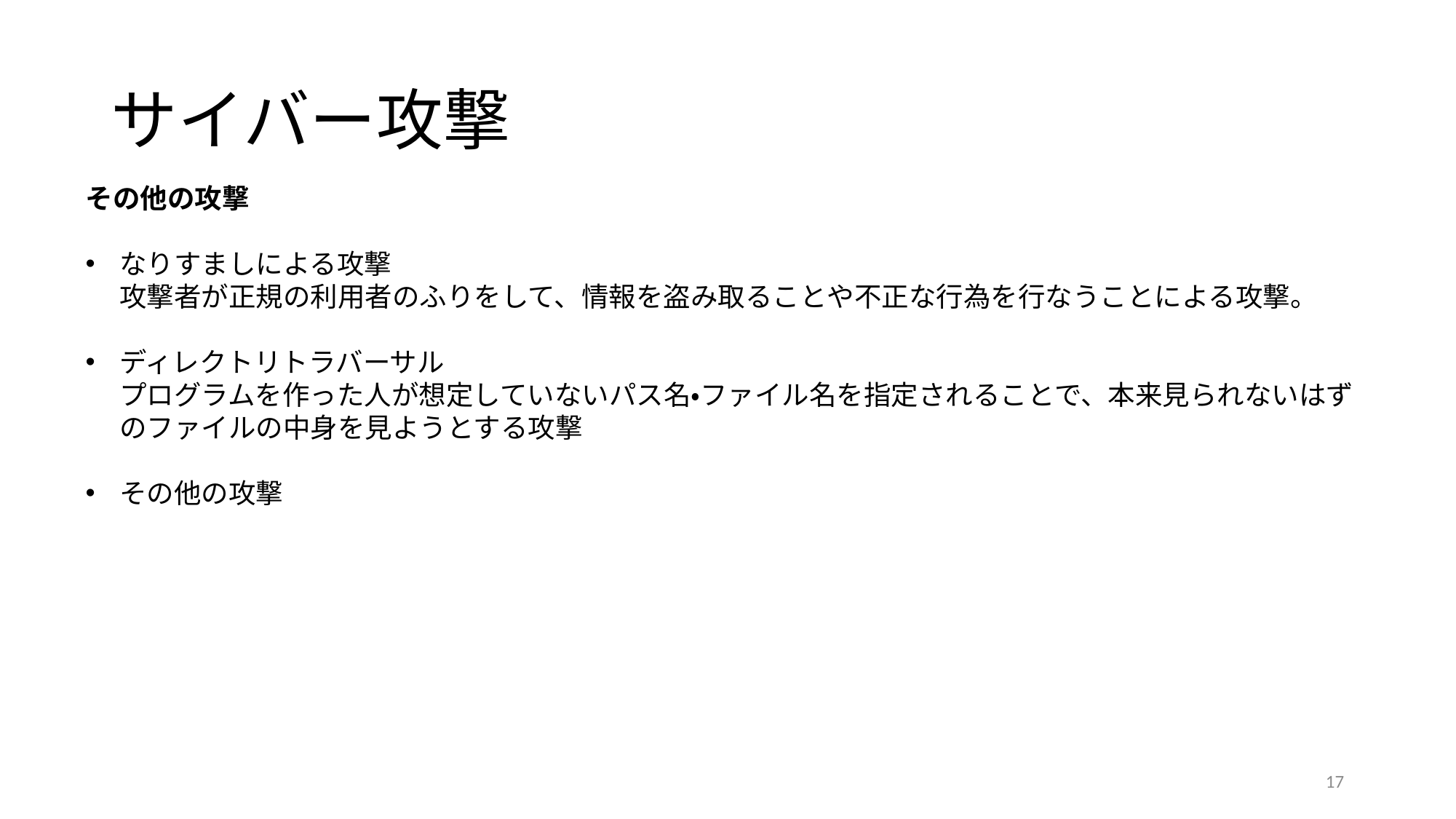

# サイバー攻撃
その他の攻撃

なりすましによる攻撃
攻撃者が正規の利用者のふりをして、情報を盗み取ることや不正な行為を行なうことによる攻撃。

ディレクトリトラバーサル
プログラムを作った人が想定していないパス名・ファイル名を指定されることで、本来見られないはずのファイルの中身を見ようとする攻撃

その他の攻撃

17